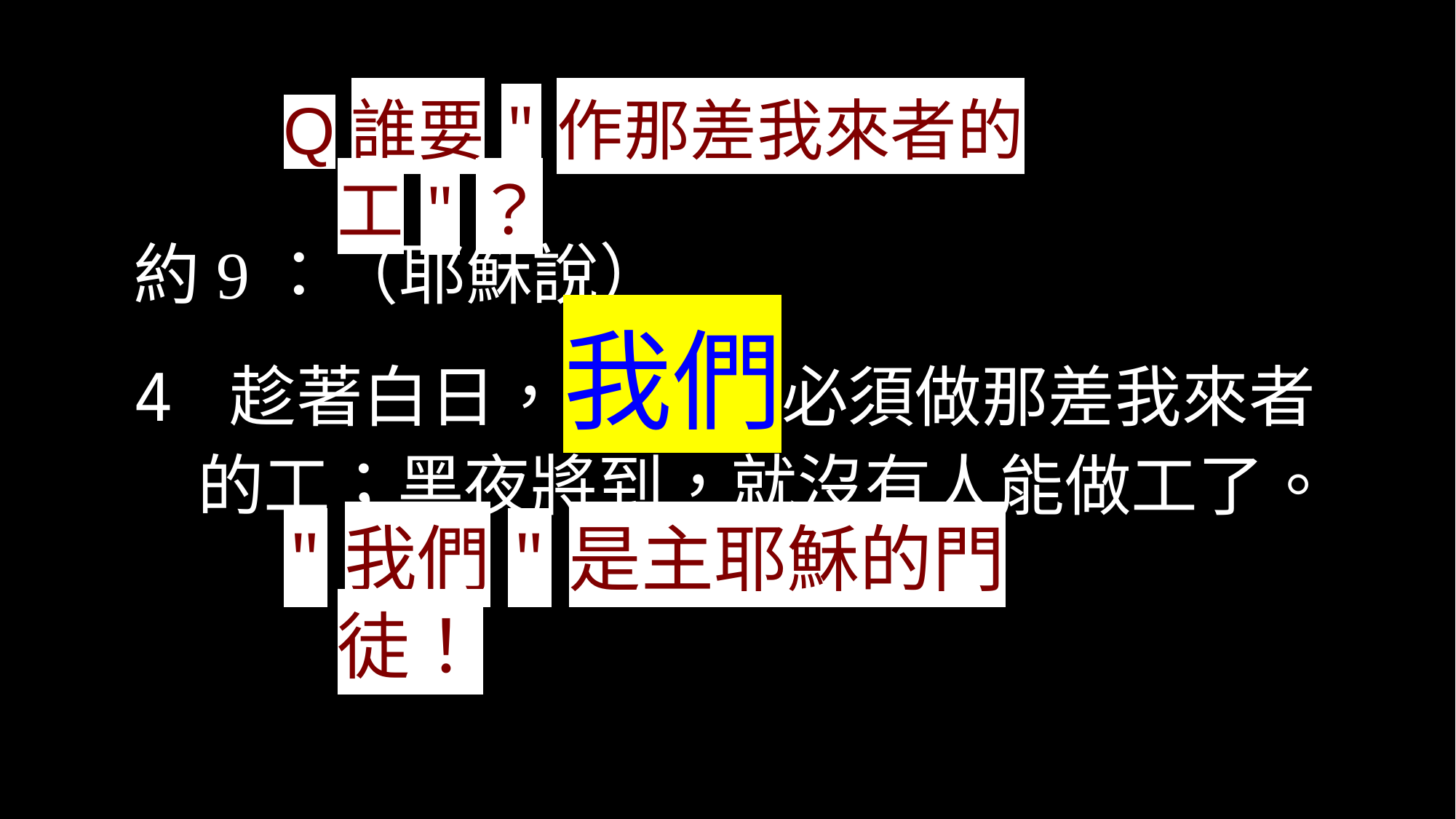

# Q誰要"作那差我來者的工"？
約9：（耶穌說）
4 趁著白日，我們必須做那差我來者的工；黑夜將到，就沒有人能做工了。
"我們"是主耶穌的門徒！